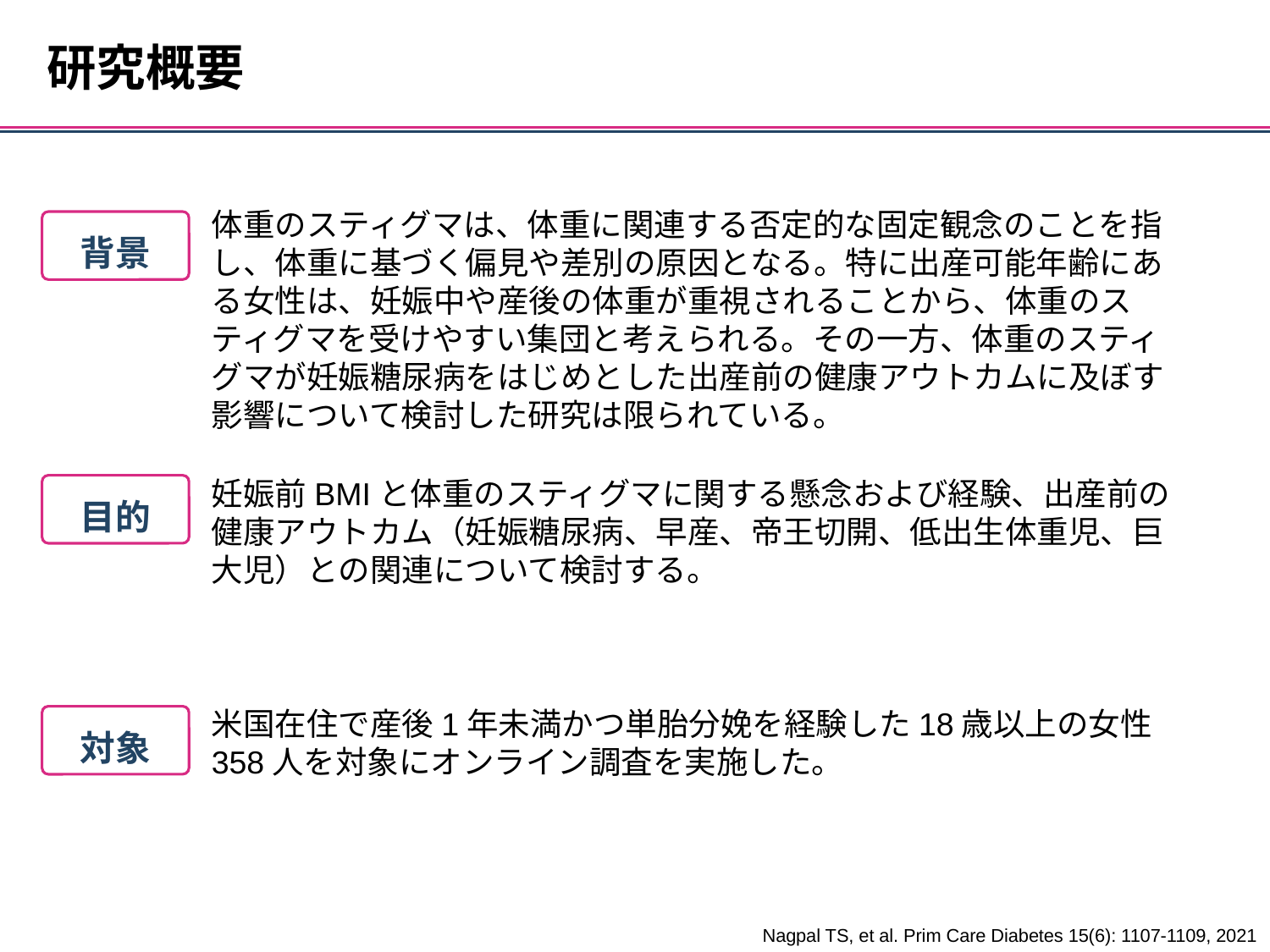

研究概要
体重のスティグマは、体重に関連する否定的な固定観念のことを指し、体重に基づく偏見や差別の原因となる。特に出産可能年齢にある女性は、妊娠中や産後の体重が重視されることから、体重のスティグマを受けやすい集団と考えられる。その一方、体重のスティグマが妊娠糖尿病をはじめとした出産前の健康アウトカムに及ぼす影響について検討した研究は限られている。

背景
妊娠前BMIと体重のスティグマに関する懸念および経験、出産前の健康アウトカム（妊娠糖尿病、早産、帝王切開、低出生体重児、巨大児）との関連について検討する。

目的
米国在住で産後1年未満かつ単胎分娩を経験した18歳以上の女性358人を対象にオンライン調査を実施した。

対象
Nagpal TS, et al. Prim Care Diabetes 15(6): 1107-1109, 2021